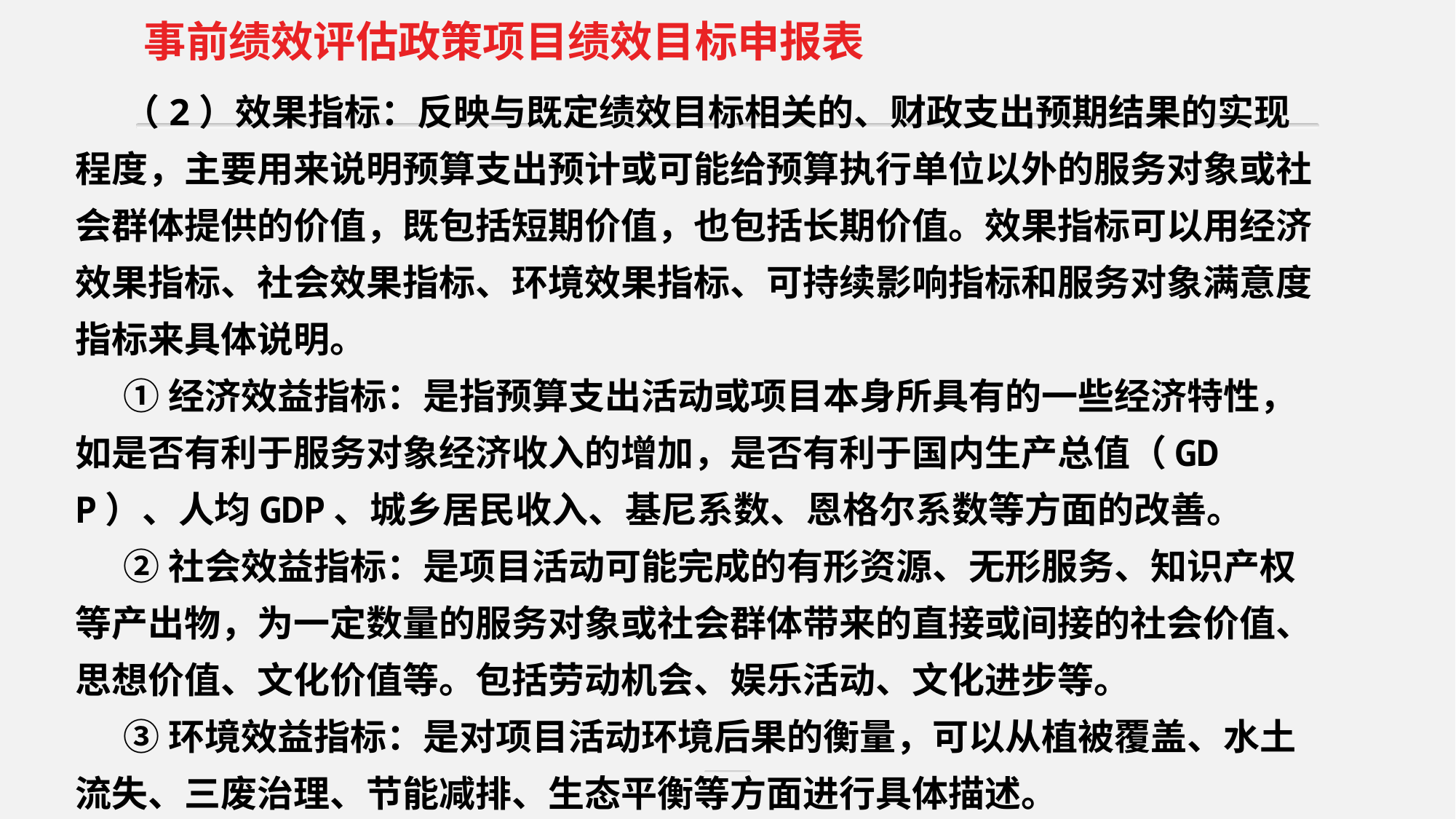

事前绩效评估政策项目绩效目标申报表
（2）效果指标：反映与既定绩效目标相关的、财政支出预期结果的实现程度，主要用来说明预算支出预计或可能给预算执行单位以外的服务对象或社会群体提供的价值，既包括短期价值，也包括长期价值。效果指标可以用经济效果指标、社会效果指标、环境效果指标、可持续影响指标和服务对象满意度指标来具体说明。
①经济效益指标：是指预算支出活动或项目本身所具有的一些经济特性，如是否有利于服务对象经济收入的增加，是否有利于国内生产总值（GDP）、人均GDP、城乡居民收入、基尼系数、恩格尔系数等方面的改善。
②社会效益指标：是项目活动可能完成的有形资源、无形服务、知识产权等产出物，为一定数量的服务对象或社会群体带来的直接或间接的社会价值、思想价值、文化价值等。包括劳动机会、娱乐活动、文化进步等。
③环境效益指标：是对项目活动环境后果的衡量，可以从植被覆盖、水土流失、三废治理、节能减排、生态平衡等方面进行具体描述。

44